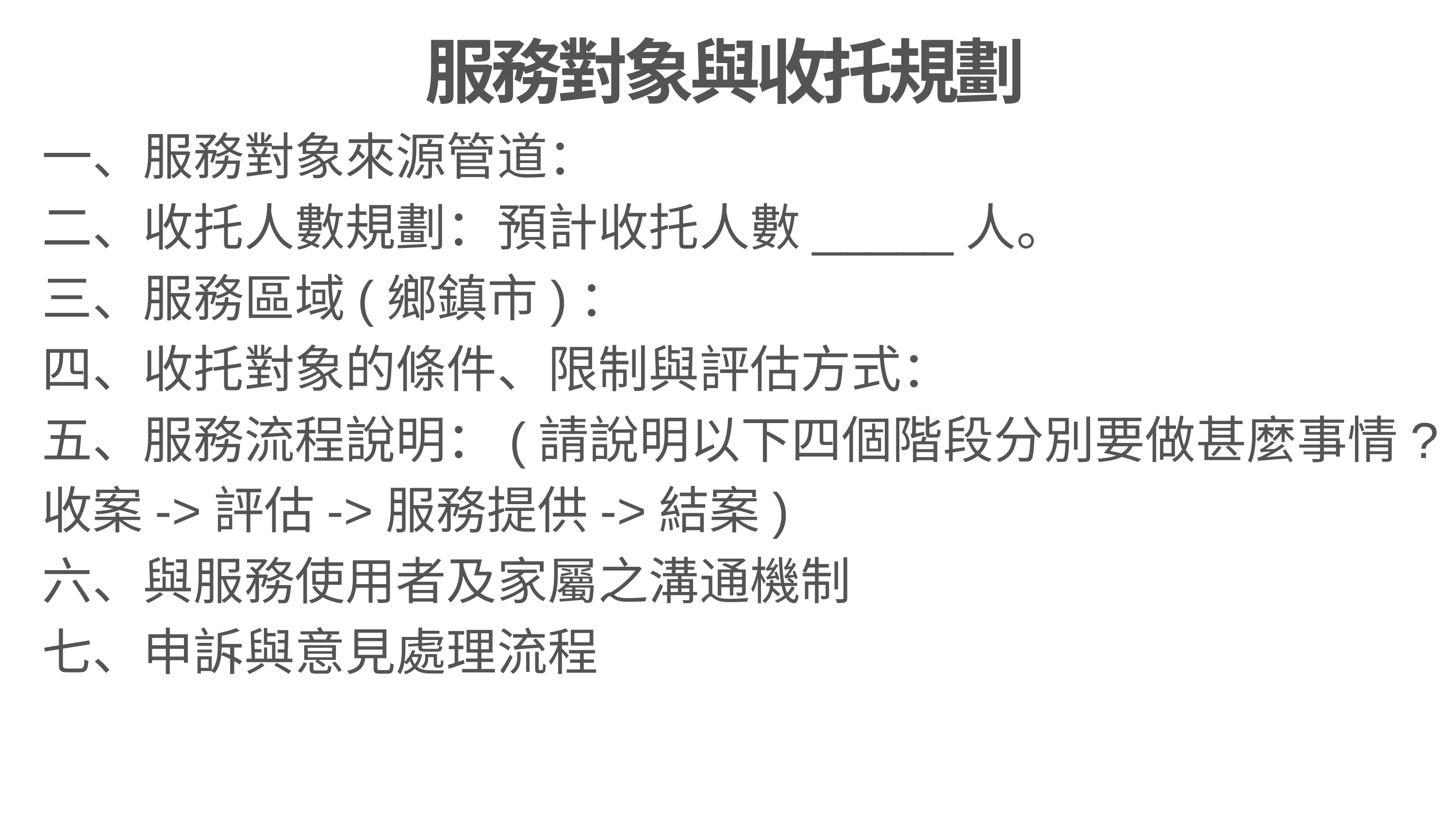

服務對象與收托規劃
一、服務對象來源管道：
二、收托人數規劃：預計收托人數_____人。
三、服務區域(鄉鎮市)：
四、收托對象的條件、限制與評估方式：
五、服務流程說明：(請說明以下四個階段分別要做甚麼事情?
收案->評估->服務提供->結案)
六、與服務使用者及家屬之溝通機制
七、申訴與意見處理流程